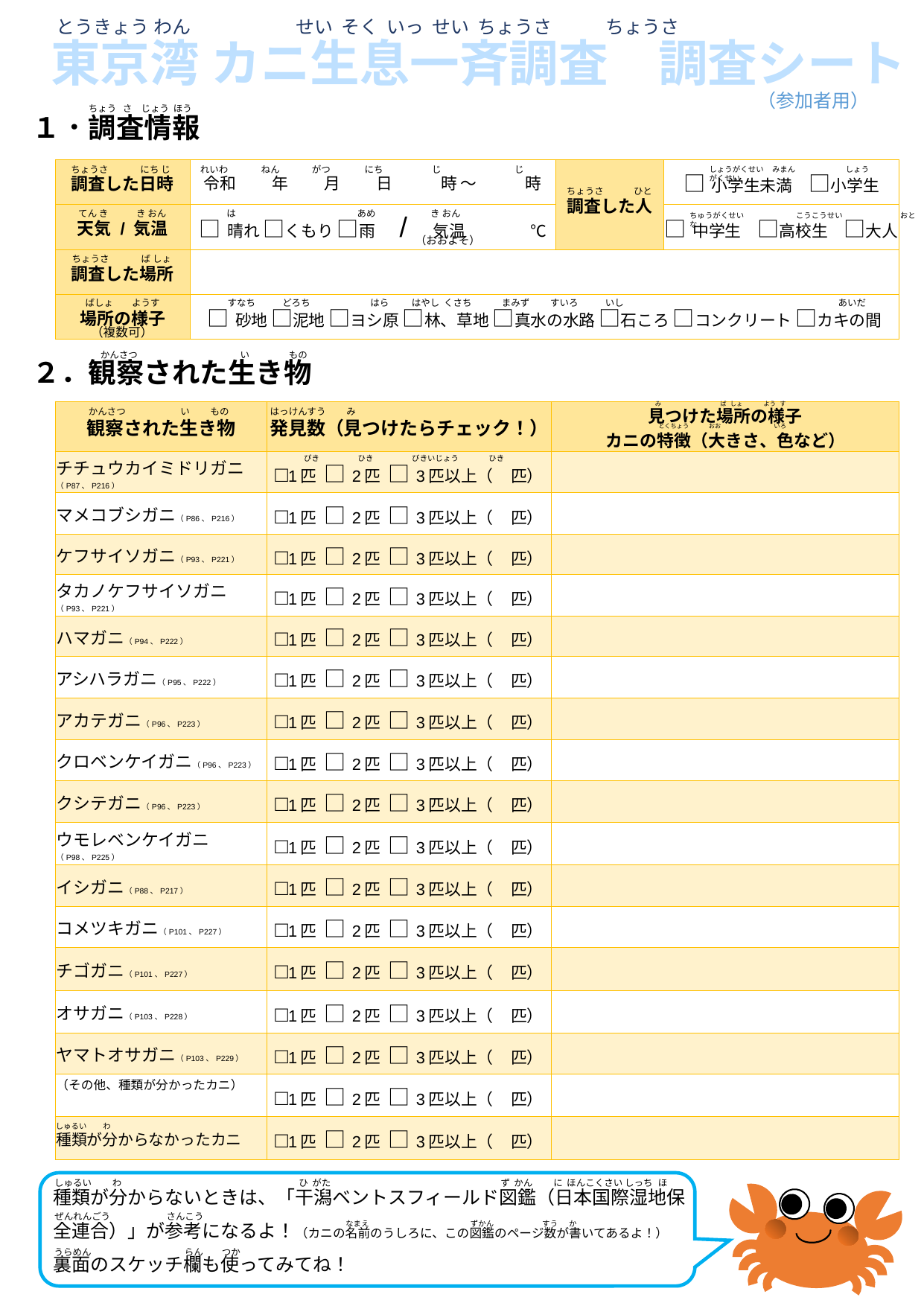

とうきょう わん　 　　　　  せい  そく  いっ  せい  ちょうさ　　    ちょうさ
東京湾 カニ生息一斉調査　調査シート
（参加者用）
ちょう   さ　じょう  ほう
１．調査情報

ちょうさ　　　  にち じ
  れいわ　　       ねん　　　  がつ　　　   にち　　　　　 じ　　　　　　　    じ
しょうがくせい     みまん　　 　               しょうがくせい
| 調査した日時 | 令和　　 年　　 月　　 日　　　時 ～　　　時 | 調査した人 | □小学生未満　□小学生 |
| --- | --- | --- | --- |
| 天気 / 気温 | □晴れ □くもり □雨 　/　 気温　　　　℃ |  | □中学生　□高校生　□大人 |
| 調査した場所 |  |  |  |
| 場所の様子 | □砂地 □泥地 □ヨシ原 □林、草地 □真水の水路 □石ころ □コンクリート □カキの間 |  |  |
ちょうさ　　　 ひと
 は　　　　　　　　　　　　　あめ　　　　　    き おん
てん き　　　き おん
ちゅうがくせい　　　                 こうこうせい　　　　　           おとな
（おおよそ）
ちょうさ　　　  ば しょ
 すなち　　    どろち　　　　　　  はら　　  はやし  くさち　　　 まみず　 　すいろ　　    いし　　　　　　　　　　　　　　　　　　　　       　  あいだ
ばしょ　　ようす
（複数可）
かんさつ　　　　　　　　　　　い　　　　 もの
２．観察された生き物

み　　　　　　　　　   ば   しょ　　　  よう   す
かんさつ　　　　　    い　　 もの
はっけんすう　　 み
| 観察された生き物 | 発見数（見つけたらチェック！） | 見つけた場所の様子 カニの特徴（大きさ、色など） |
| --- | --- | --- |
| チチュウカイミドリガニ（P87、P216） | □1匹 □2匹 □3匹以上（ 匹） |  |
| マメコブシガニ（P86、P216） | □1匹 □2匹 □3匹以上（ 匹） |  |
| ケフサイソガニ（P93、P221） | □1匹 □2匹 □3匹以上（ 匹） |  |
| タカノケフサイソガニ （P93、P221） | □1匹 □2匹 □3匹以上（ 匹） |  |
| ハマガニ（P94、P222） | □1匹 □2匹 □3匹以上（ 匹） |  |
| アシハラガニ（P95、P222） | □1匹 □2匹 □3匹以上（ 匹） |  |
| アカテガニ（P96、P223） | □1匹 □2匹 □3匹以上（ 匹） |  |
| クロベンケイガニ（P96、P223） | □1匹 □2匹 □3匹以上（ 匹） |  |
| クシテガニ（P96、P223） | □1匹 □2匹 □3匹以上（ 匹） |  |
| ウモレベンケイガニ（P98、P225） | □1匹 □2匹 □3匹以上（ 匹） |  |
| イシガニ（P88、P217） | □1匹 □2匹 □3匹以上（ 匹） |  |
| コメツキガニ（P101、P227） | □1匹 □2匹 □3匹以上（ 匹） |  |
| チゴガニ（P101、P227） | □1匹 □2匹 □3匹以上（ 匹） |  |
| オサガニ（P103、P228） | □1匹 □2匹 □3匹以上（ 匹） |  |
| ヤマトオサガニ（P103、P229） | □1匹 □2匹 □3匹以上（ 匹） |  |
| （その他、種類が分かったカニ） | □1匹 □2匹 □3匹以上（ 匹） |  |
| 種類が分からなかったカニ | □1匹 □2匹 □3匹以上（ 匹） |  |
とくちょう　 　　おお　　　　　　　　   いろ
ぴき   　　　      ひき 　　　        びきいじょう                  ひき
しゅるい　     わ
しゅるい　　 わ　　　　　　　　　　　　　　　　　　　ひ  がた　　　　　　　　　　　　　　　　　　 ず  かん　　 に  ほんこくさい しっち   ほ

種類が分からないときは、「干潟ベントスフィールド図鑑（日本国際湿地保

全連合）」が参考になるよ！（カニの名前のうしろに、この図鑑のページ数が書いてあるよ！）

裏面のスケッチ欄も使ってみてね！

ぜんれんごう　　　　　　さんこう
なまえ　　　　　　　　　　　　　ずかん　　　　　　 すう　  か
うらめん　　　　　　　　　　らん　　つか